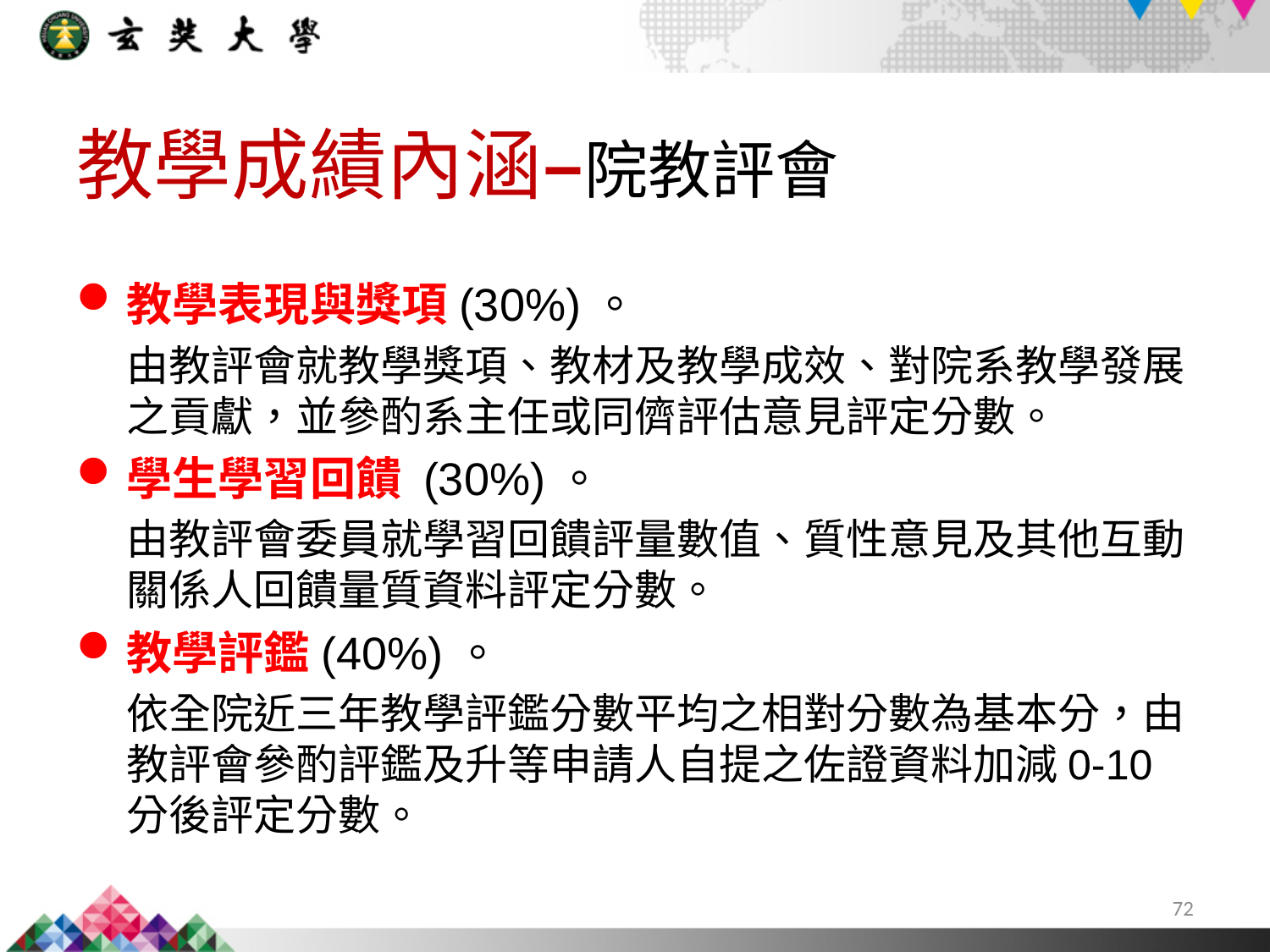

教學成績內涵–院教評會
教學表現與獎項(30%)。
由教評會就教學獎項、教材及教學成效、對院系教學發展之貢獻，並參酌系主任或同儕評估意見評定分數。
學生學習回饋 (30%)。
由教評會委員就學習回饋評量數值、質性意見及其他互動關係人回饋量質資料評定分數。
教學評鑑(40%)。
依全院近三年教學評鑑分數平均之相對分數為基本分，由教評會參酌評鑑及升等申請人自提之佐證資料加減0-10分後評定分數。
72